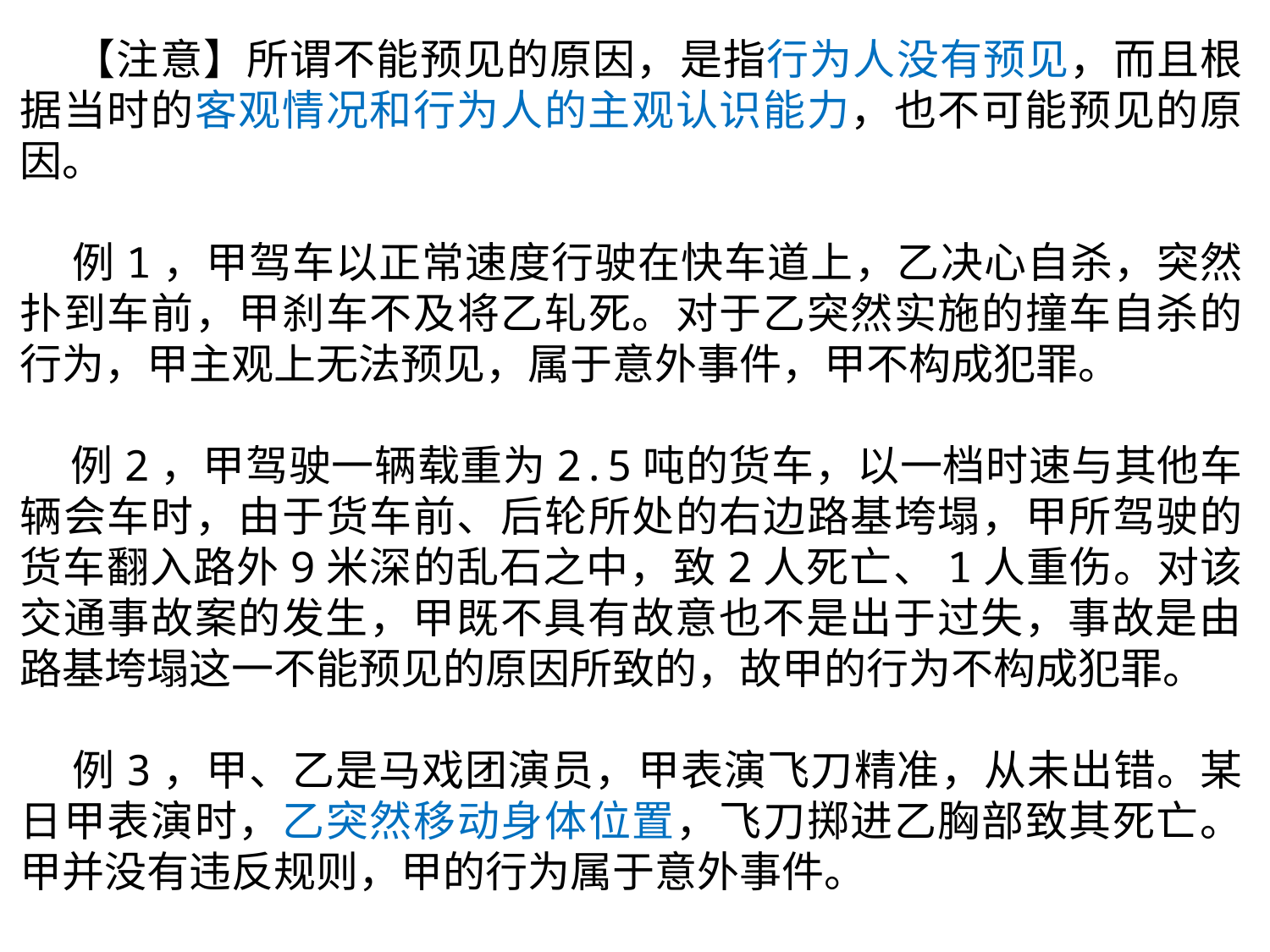

【注意】所谓不能预见的原因，是指行为人没有预见，而且根据当时的客观情况和行为人的主观认识能力，也不可能预见的原因。

    例1，甲驾车以正常速度行驶在快车道上，乙决心自杀，突然扑到车前，甲刹车不及将乙轧死。对于乙突然实施的撞车自杀的行为，甲主观上无法预见，属于意外事件，甲不构成犯罪。

    例2，甲驾驶一辆载重为2.5吨的货车，以一档时速与其他车辆会车时，由于货车前、后轮所处的右边路基垮塌，甲所驾驶的货车翻入路外9米深的乱石之中，致2人死亡、1人重伤。对该交通事故案的发生，甲既不具有故意也不是出于过失，事故是由路基垮塌这一不能预见的原因所致的，故甲的行为不构成犯罪。

    例3，甲、乙是马戏团演员，甲表演飞刀精准，从未出错。某日甲表演时，乙突然移动身体位置，飞刀掷进乙胸部致其死亡。甲并没有违反规则，甲的行为属于意外事件。